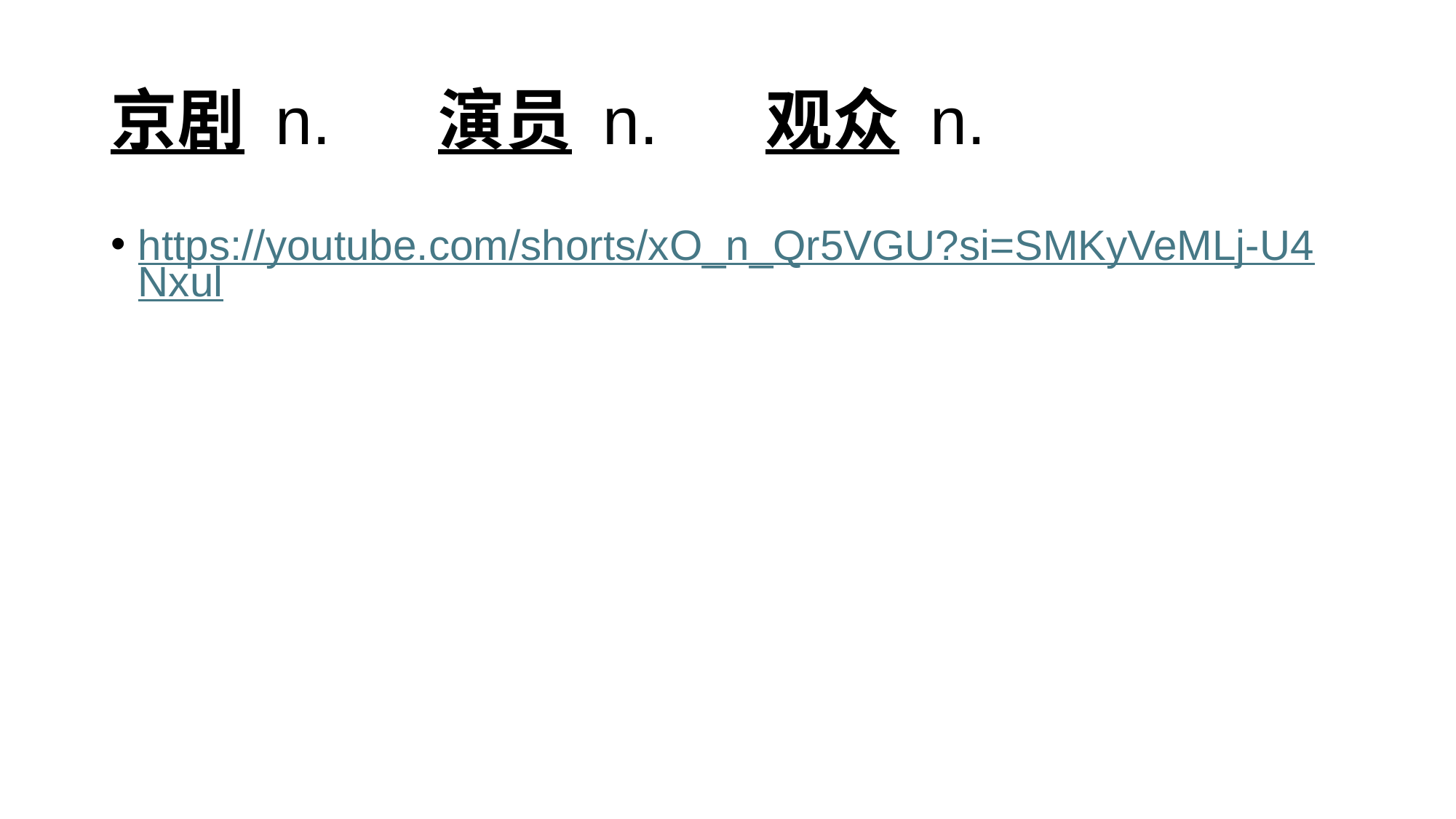

# 京剧 n.	演员 n.	观众 n.
https://youtube.com/shorts/xO_n_Qr5VGU?si=SMKyVeMLj-U4Nxul